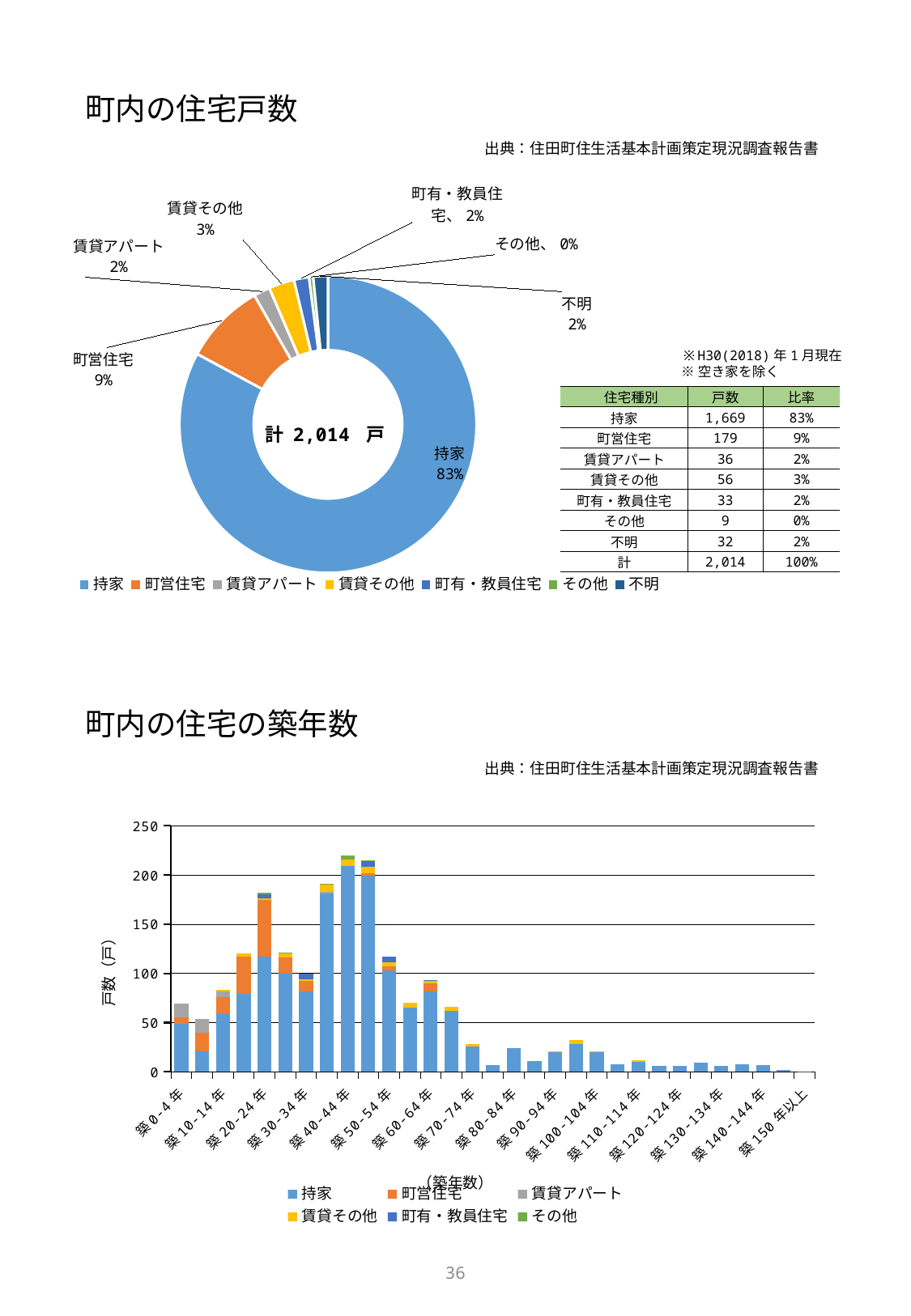

# 町内の住宅戸数
出典：住田町住生活基本計画策定現況調査報告書

### Chart

| Category | 比率 |
|---|---|
| 持家 | 0.8286991062562066 |
| 町営住宅 | 0.08887785501489573 |
| 賃貸アパート | 0.01787487586891758 |
| 賃貸その他 | 0.027805362462760674 |
| 町有・教員住宅 | 0.01638530287984111 |
| その他 | 0.004468718967229395 |
| 不明 | 0.015888778550148957 |
※H30(2018)年1月現在
※空き家を除く
| 住宅種別 | 戸数 | 比率 |
| --- | --- | --- |
| 持家 | 1,669 | 83% |
| 町営住宅 | 179 | 9% |
| 賃貸アパート | 36 | 2% |
| 賃貸その他 | 56 | 3% |
| 町有・教員住宅 | 33 | 2% |
| その他 | 9 | 0% |
| 不明 | 32 | 2% |
| 計 | 2,014 | 100% |
町内の住宅の築年数
出典：住田町住生活基本計画策定現況調査報告書

### Chart

| Category | 持家 | 町営住宅 | 賃貸アパート | 賃貸その他 | 町有・教員住宅 | その他 |
|---|---|---|---|---|---|---|
| 築0-4年 | 49.0 | 6.0 | 14.0 | 0.0 | 0.0 | 0.0 |
| 築5-9年 | 21.0 | 19.0 | 14.0 | 0.0 | 0.0 | 0.0 |
| 築10-14年 | 59.0 | 17.0 | 6.0 | 1.0 | 0.0 | 0.0 |
| 築15-19年 | 79.0 | 38.0 | 0.0 | 3.0 | 0.0 | 0.0 |
| 築20-24年 | 117.0 | 58.0 | 0.0 | 1.0 | 4.0 | 2.0 |
| 築25-29年 | 100.0 | 16.0 | 0.0 | 4.0 | 0.0 | 1.0 |
| 築30-34年 | 82.0 | 10.0 | 0.0 | 2.0 | 6.0 | 0.0 |
| 築35-39年 | 181.0 | 0.0 | 2.0 | 7.0 | 0.0 | 1.0 |
| 築40-44年 | 209.0 | 0.0 | 0.0 | 7.0 | 0.0 | 4.0 |
| 築45-49年 | 199.0 | 3.0 | 0.0 | 6.0 | 6.0 | 1.0 |
| 築50-54年 | 103.0 | 4.0 | 0.0 | 4.0 | 6.0 | 0.0 |
| 築55-59年 | 65.0 | 0.0 | 0.0 | 5.0 | 0.0 | 0.0 |
| 築60-64年 | 82.0 | 8.0 | 0.0 | 2.0 | 1.0 | 0.0 |
| 築65-69年 | 62.0 | 0.0 | 0.0 | 4.0 | 0.0 | 0.0 |
| 築70-74年 | 26.0 | 0.0 | 0.0 | 2.0 | 0.0 | 0.0 |
| 築75-79年 | 7.0 | 0.0 | 0.0 | 0.0 | 0.0 | 0.0 |
| 築80-84年 | 24.0 | 0.0 | 0.0 | 0.0 | 0.0 | 0.0 |
| 築85-89年 | 11.0 | 0.0 | 0.0 | 0.0 | 0.0 | 0.0 |
| 築90-94年 | 20.0 | 0.0 | 0.0 | 1.0 | 0.0 | 0.0 |
| 築95-99年 | 28.0 | 0.0 | 0.0 | 4.0 | 0.0 | 0.0 |
| 築100-104年 | 20.0 | 0.0 | 0.0 | 1.0 | 0.0 | 0.0 |
| 築105-109年 | 8.0 | 0.0 | 0.0 | 0.0 | 0.0 | 0.0 |
| 築110-114年 | 10.0 | 0.0 | 0.0 | 2.0 | 0.0 | 0.0 |
| 築115-119年 | 6.0 | 0.0 | 0.0 | 0.0 | 0.0 | 0.0 |
| 築120-124年 | 6.0 | 0.0 | 0.0 | 0.0 | 0.0 | 0.0 |
| 築125-129年 | 9.0 | 0.0 | 0.0 | 0.0 | 0.0 | 0.0 |
| 築130-134年 | 6.0 | 0.0 | 0.0 | 0.0 | 0.0 | 0.0 |
| 築135-139年 | 8.0 | 0.0 | 0.0 | 0.0 | 0.0 | 0.0 |
| 築140-144年 | 7.0 | 0.0 | 0.0 | 0.0 | 0.0 | 0.0 |
| 築145-149年 | 2.0 | 0.0 | 0.0 | 0.0 | 0.0 | 0.0 |
| 築150年以上 | 0.0 | 0.0 | 0.0 | 0.0 | 0.0 | 0.0 |
36